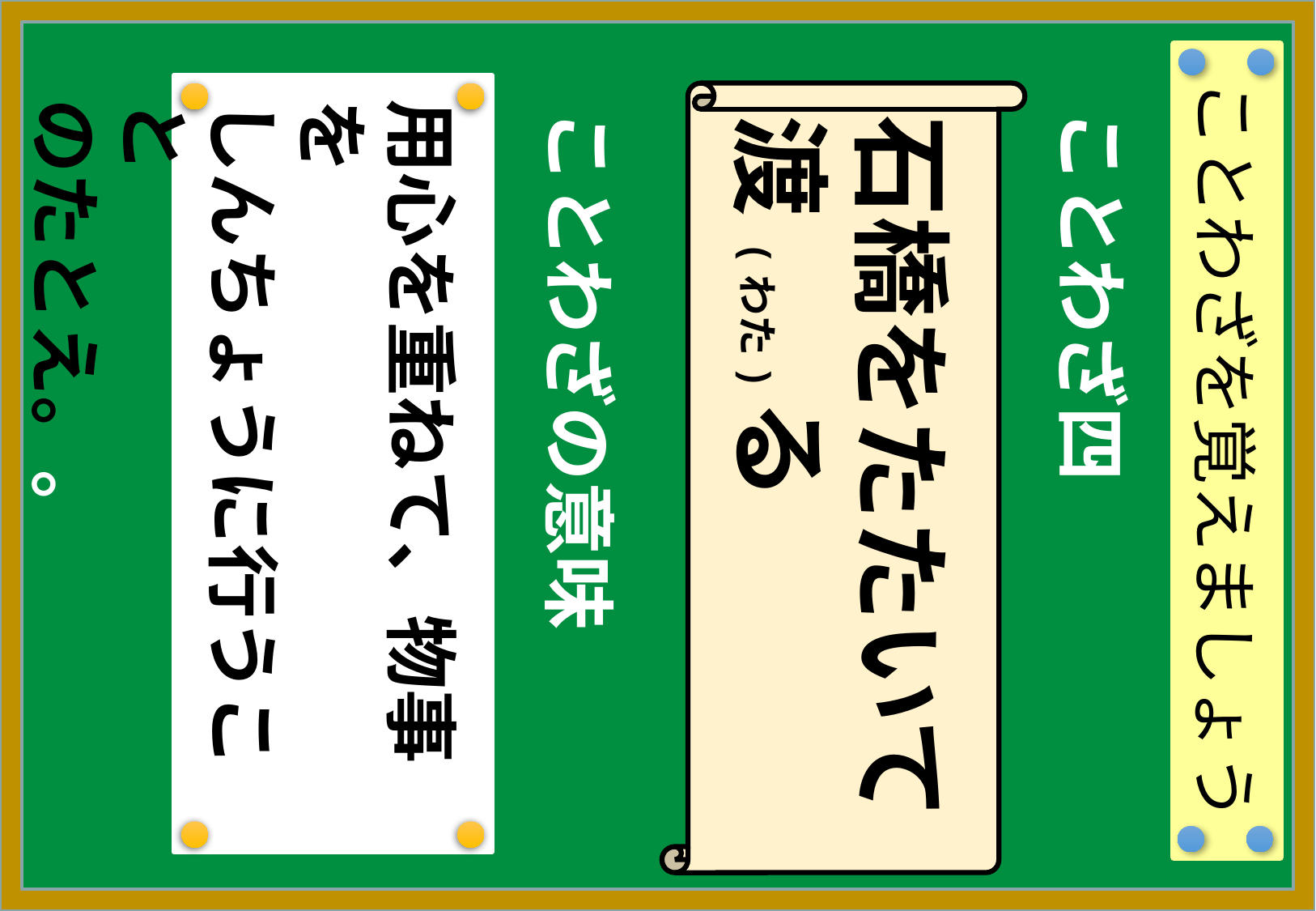

ことわざを覚えましょう

用心を重ねて、物事を
しんちょうに行うこと
のたとえ。。

石橋をたたいて
渡(わた)る
ことわざの意味
ことわざ四